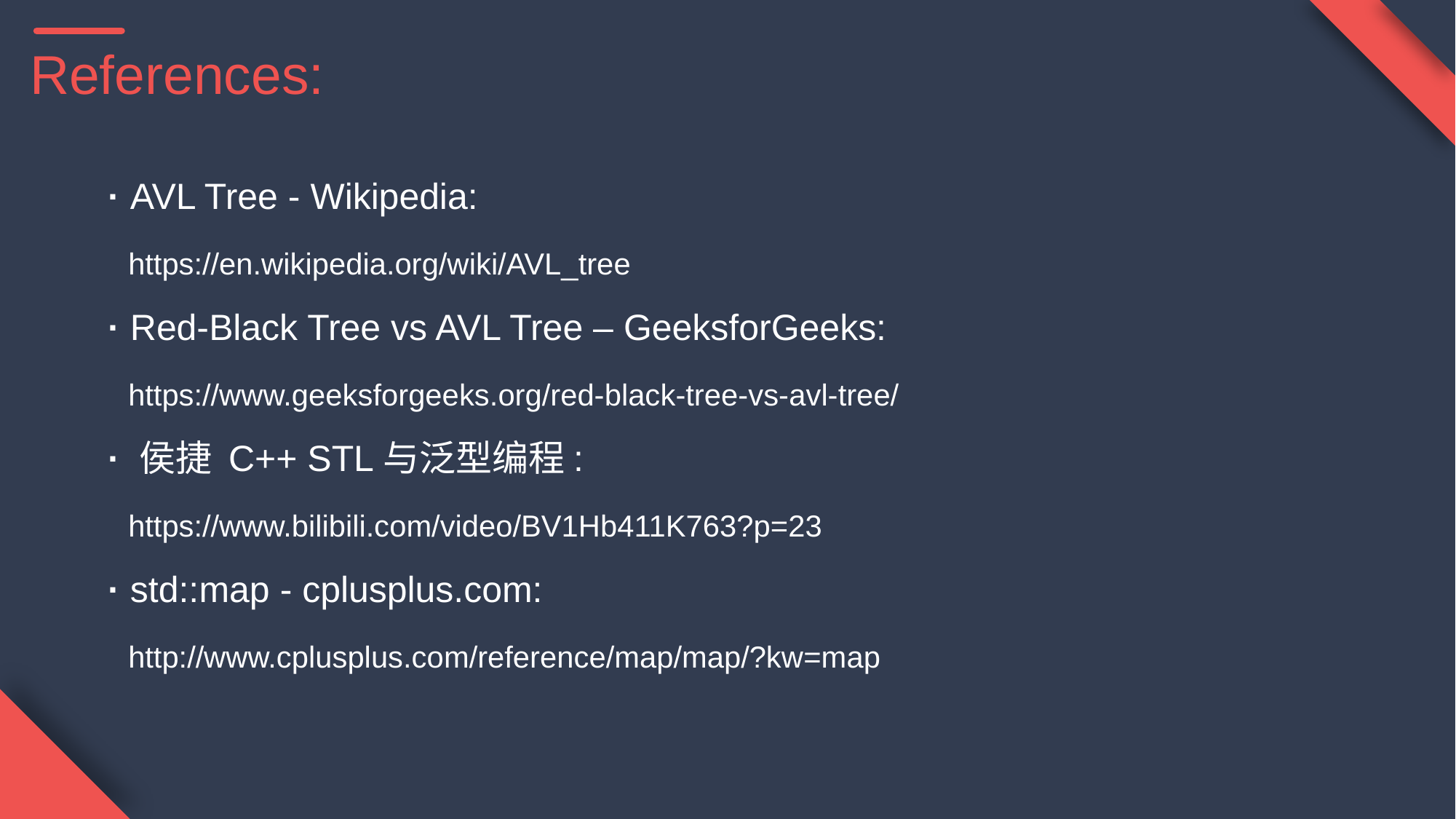

References:
· AVL Tree - Wikipedia:
  https://en.wikipedia.org/wiki/AVL_tree
· Red-Black Tree vs AVL Tree – GeeksforGeeks:
  https://www.geeksforgeeks.org/red-black-tree-vs-avl-tree/
· 侯捷 C++ STL与泛型编程:
  https://www.bilibili.com/video/BV1Hb411K763?p=23
· std::map - cplusplus.com:
  http://www.cplusplus.com/reference/map/map/?kw=map